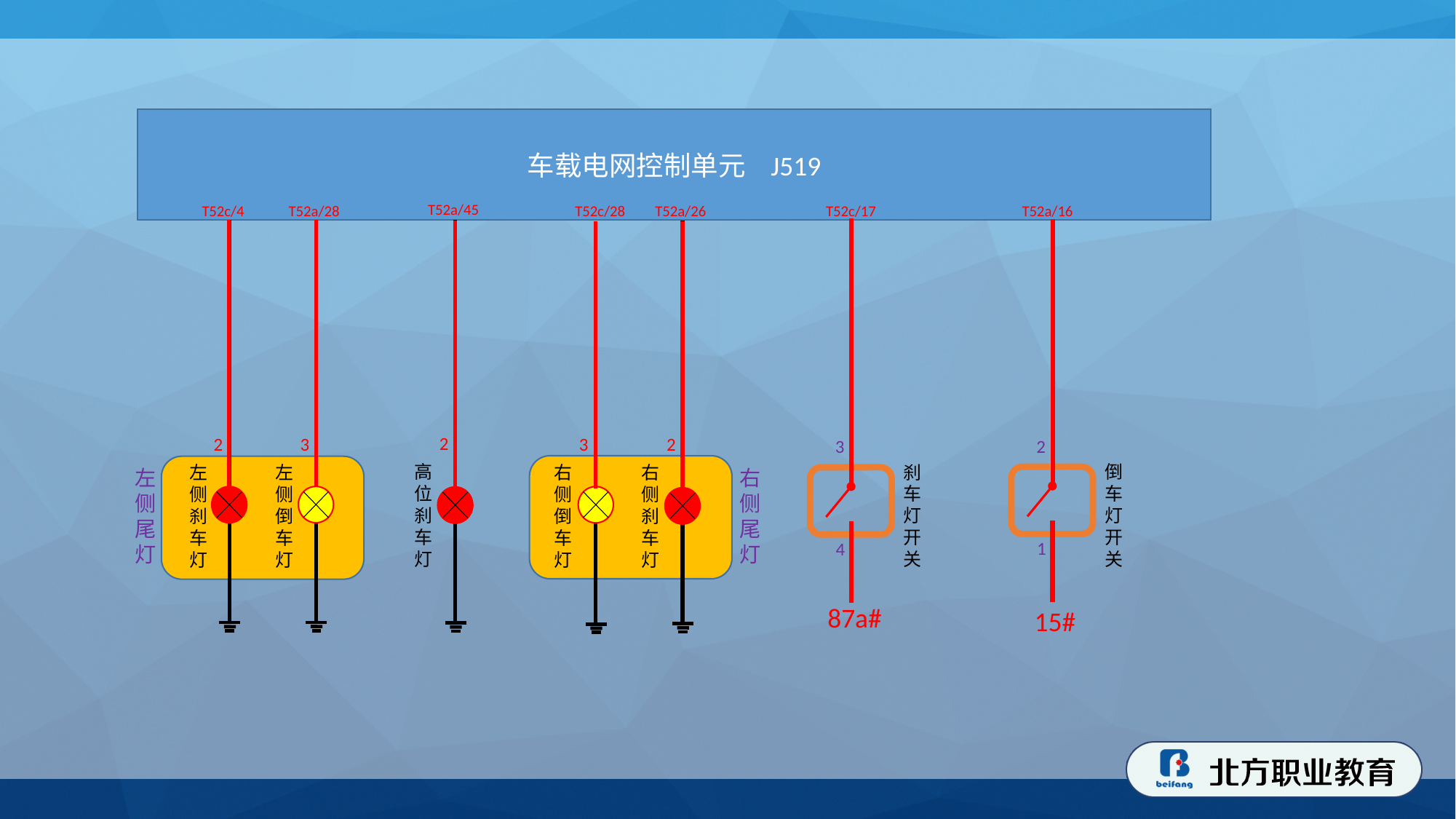

车载电网控制单元   J519
T52a/45
T52c/4
T52a/28
T52c/28
T52a/26
T52c/17
T52a/16
2
2
3
3
2
2
3
高位刹车灯
倒车灯开关
刹车灯开关
左侧刹车灯
左侧倒车灯

右侧倒车灯
右侧刹车灯

左侧尾灯
右侧尾灯

1
4
87a#
15#